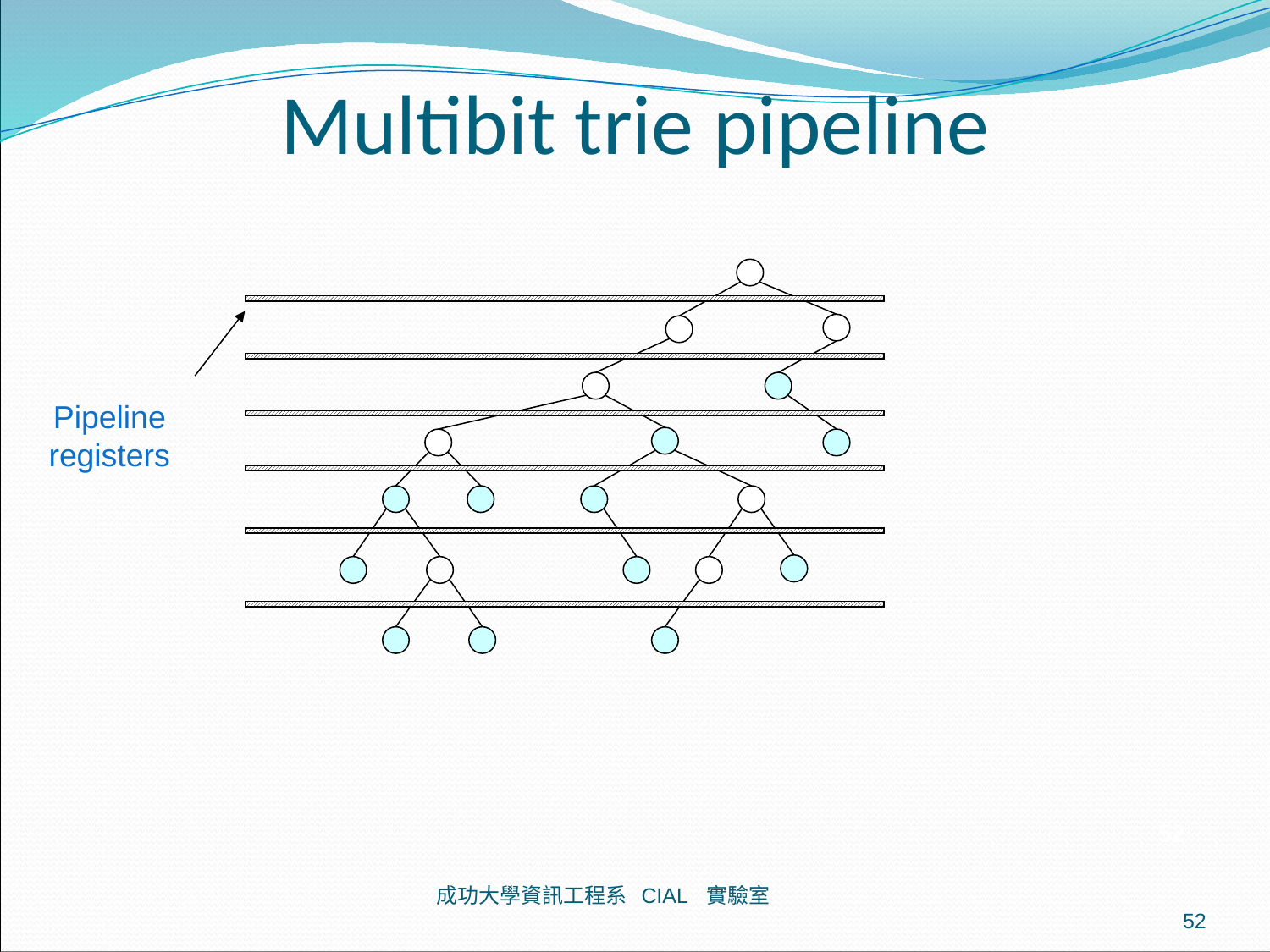

Multibit trie pipeline

Pipeline registers
52
成功大學資訊工程系  CIAL 實驗室

52